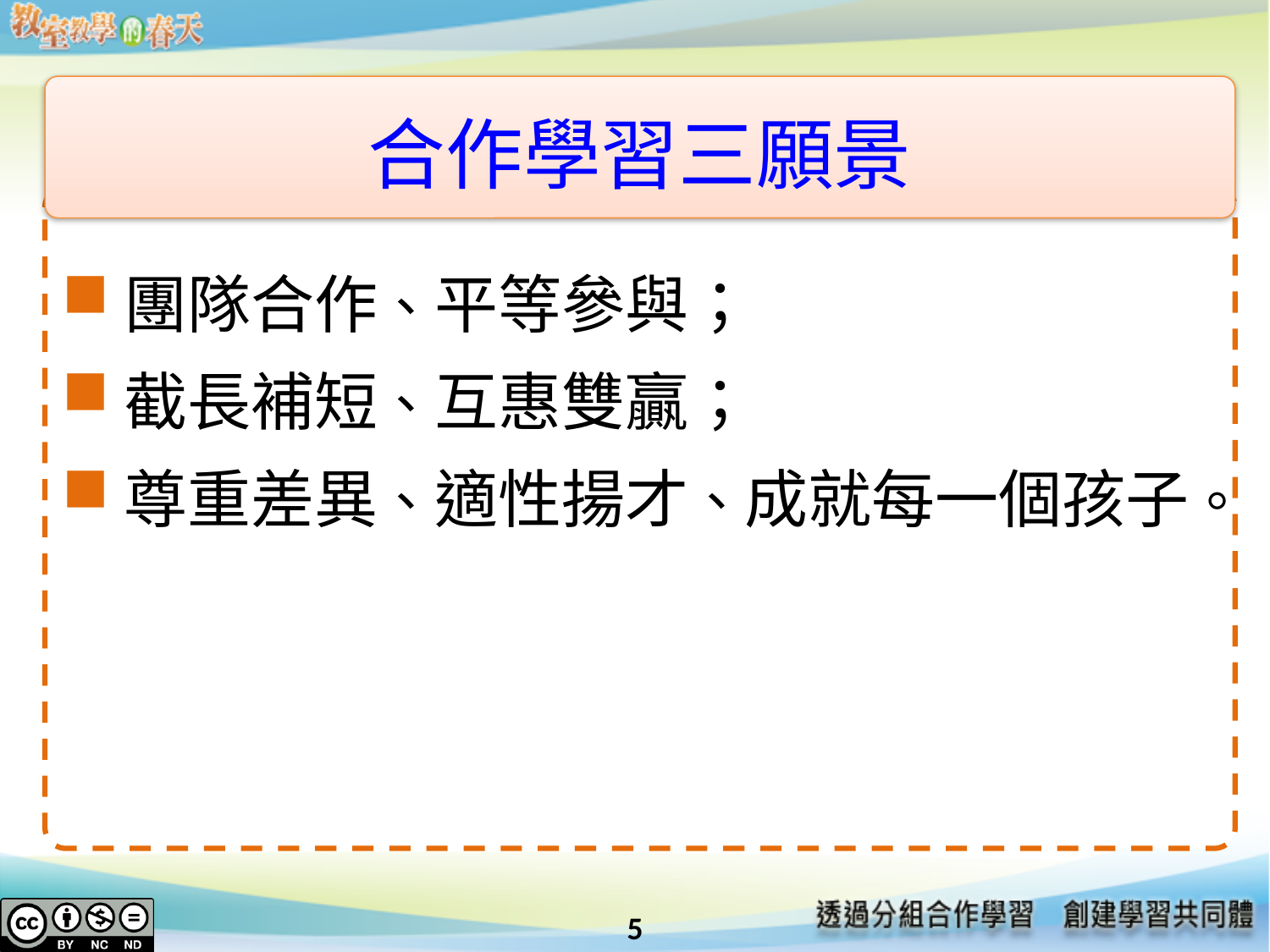

合作學習三願景

團隊合作、平等參與；
截長補短、互惠雙贏；
尊重差異、適性揚才、成就每一個孩子。
5